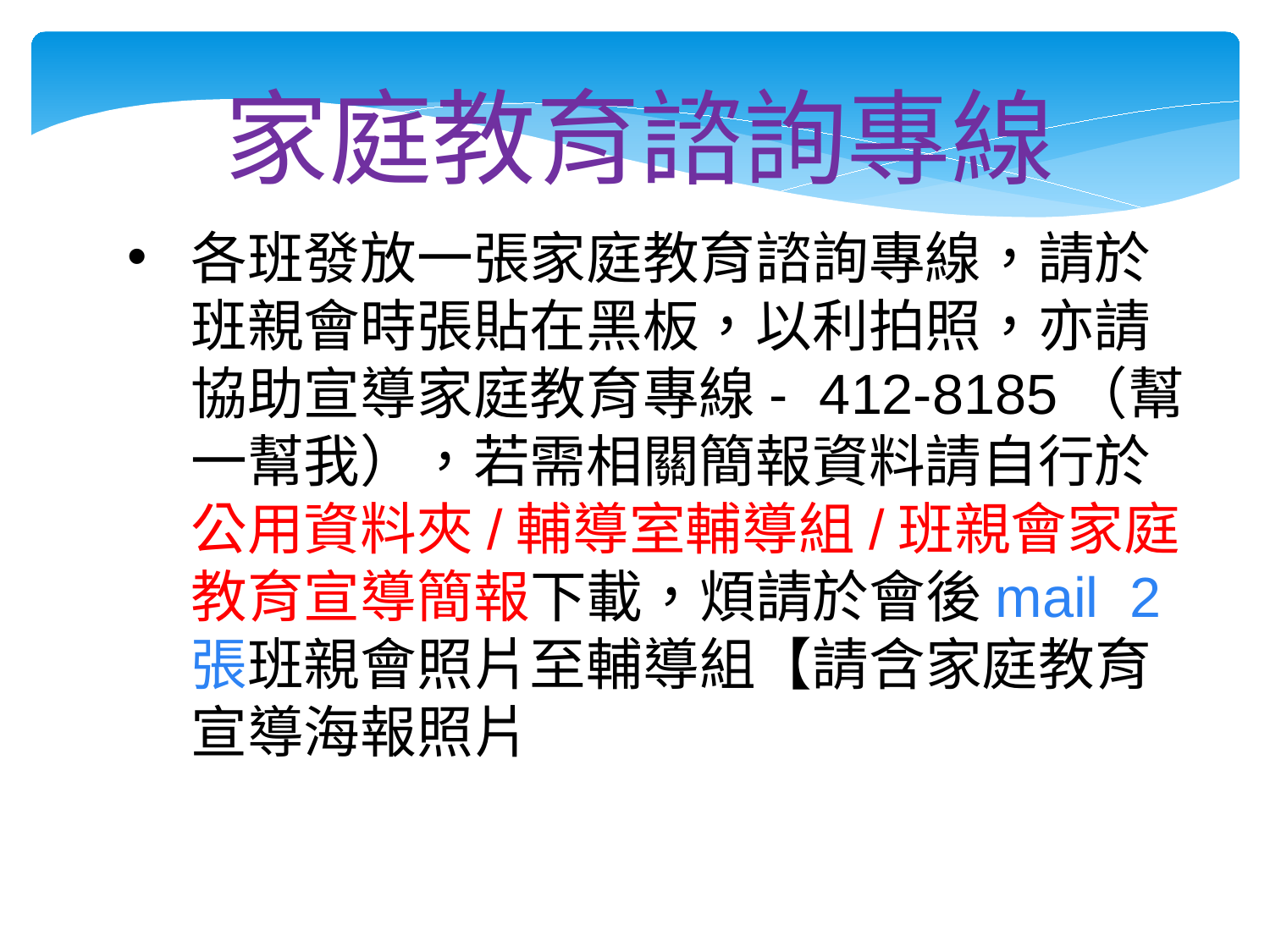

家庭教育諮詢專線
各班發放一張家庭教育諮詢專線，請於班親會時張貼在黑板，以利拍照，亦請協助宣導家庭教育專線-  412-8185（幫一幫我），若需相關簡報資料請自行於公用資料夾/輔導室輔導組/班親會家庭教育宣導簡報下載，煩請於會後mail  2張班親會照片至輔導組【請含家庭教育宣導海報照片